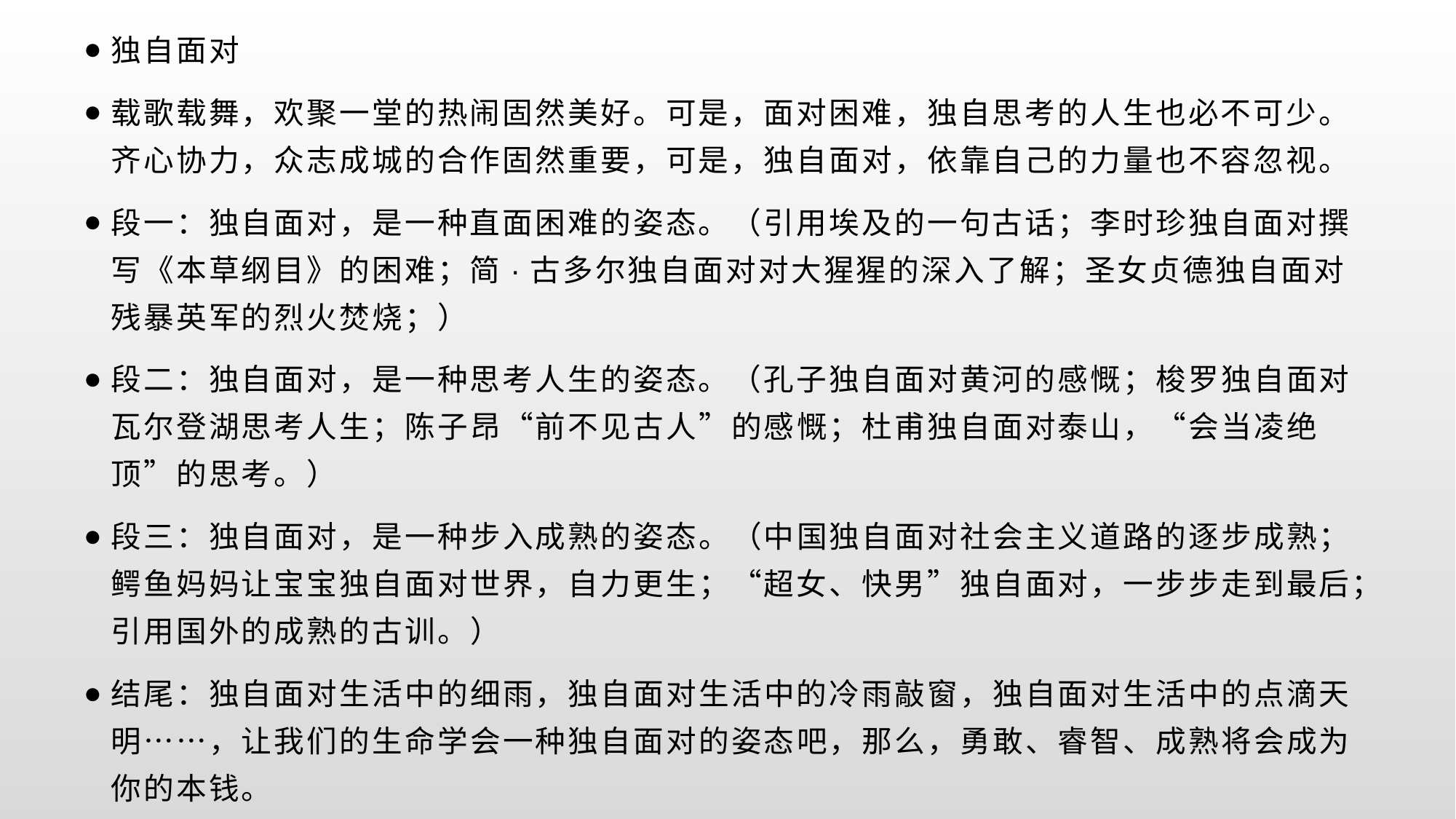

独自面对
载歌载舞，欢聚一堂的热闹固然美好。可是，面对困难，独自思考的人生也必不可少。齐心协力，众志成城的合作固然重要，可是，独自面对，依靠自己的力量也不容忽视。
段一：独自面对，是一种直面困难的姿态。（引用埃及的一句古话；李时珍独自面对撰写《本草纲目》的困难；简·古多尔独自面对对大猩猩的深入了解；圣女贞德独自面对残暴英军的烈火焚烧；）
段二：独自面对，是一种思考人生的姿态。（孔子独自面对黄河的感慨；梭罗独自面对瓦尔登湖思考人生；陈子昂“前不见古人”的感慨；杜甫独自面对泰山，“会当凌绝顶”的思考。）
段三：独自面对，是一种步入成熟的姿态。（中国独自面对社会主义道路的逐步成熟；鳄鱼妈妈让宝宝独自面对世界，自力更生；“超女、快男”独自面对，一步步走到最后；引用国外的成熟的古训。）
结尾：独自面对生活中的细雨，独自面对生活中的冷雨敲窗，独自面对生活中的点滴天明……，让我们的生命学会一种独自面对的姿态吧，那么，勇敢、睿智、成熟将会成为你的本钱。